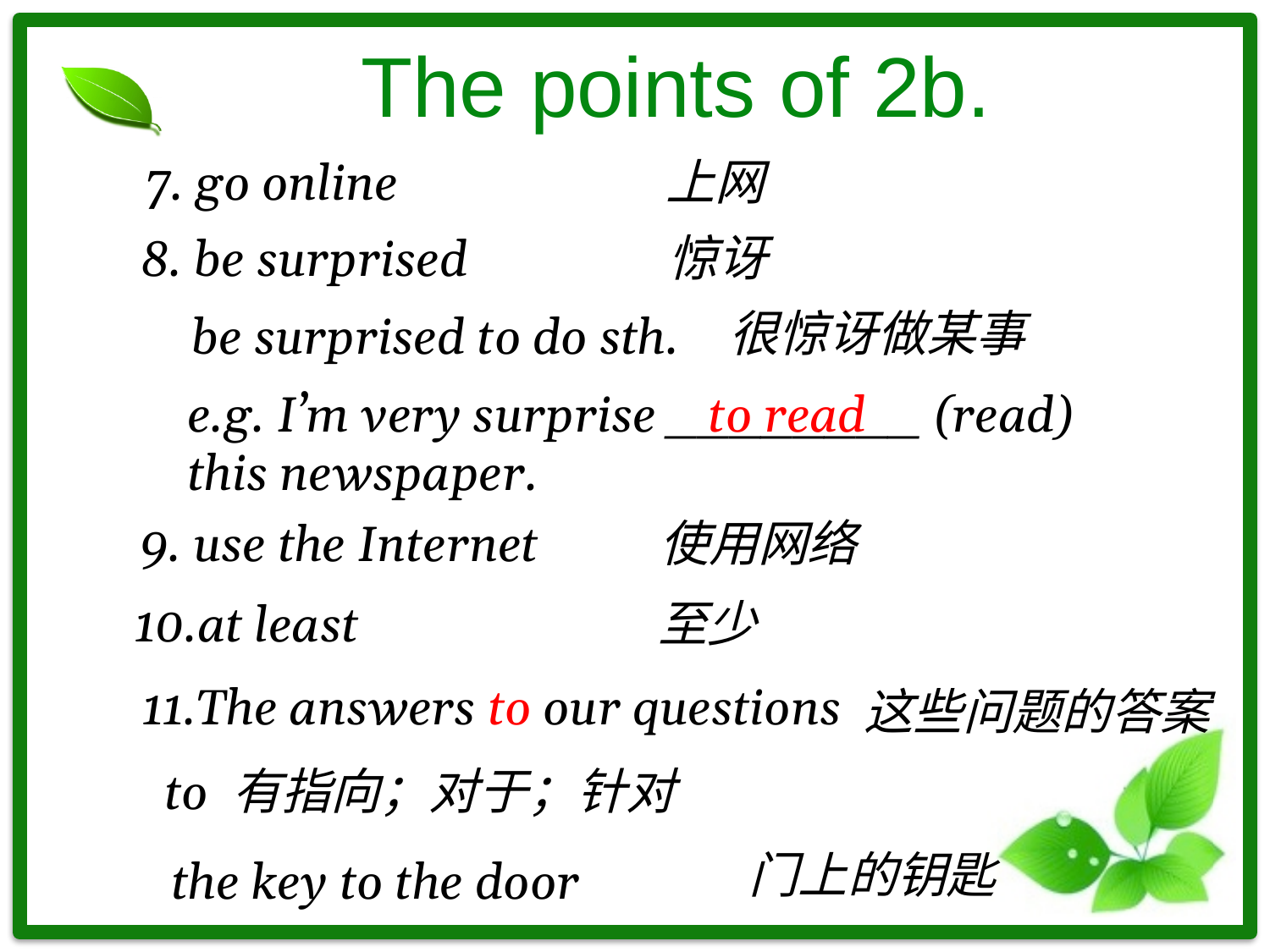

# The points of 2b.
7. go online
上网
8. be surprised
惊讶
很惊讶做某事
be surprised to do sth.
e.g. I’m very surprise ________ (read) this newspaper.
to read
9. use the Internet
使用网络
10.at least
至少
11.The answers to our questions
这些问题的答案
to 有指向；对于；针对
门上的钥匙
the key to the door